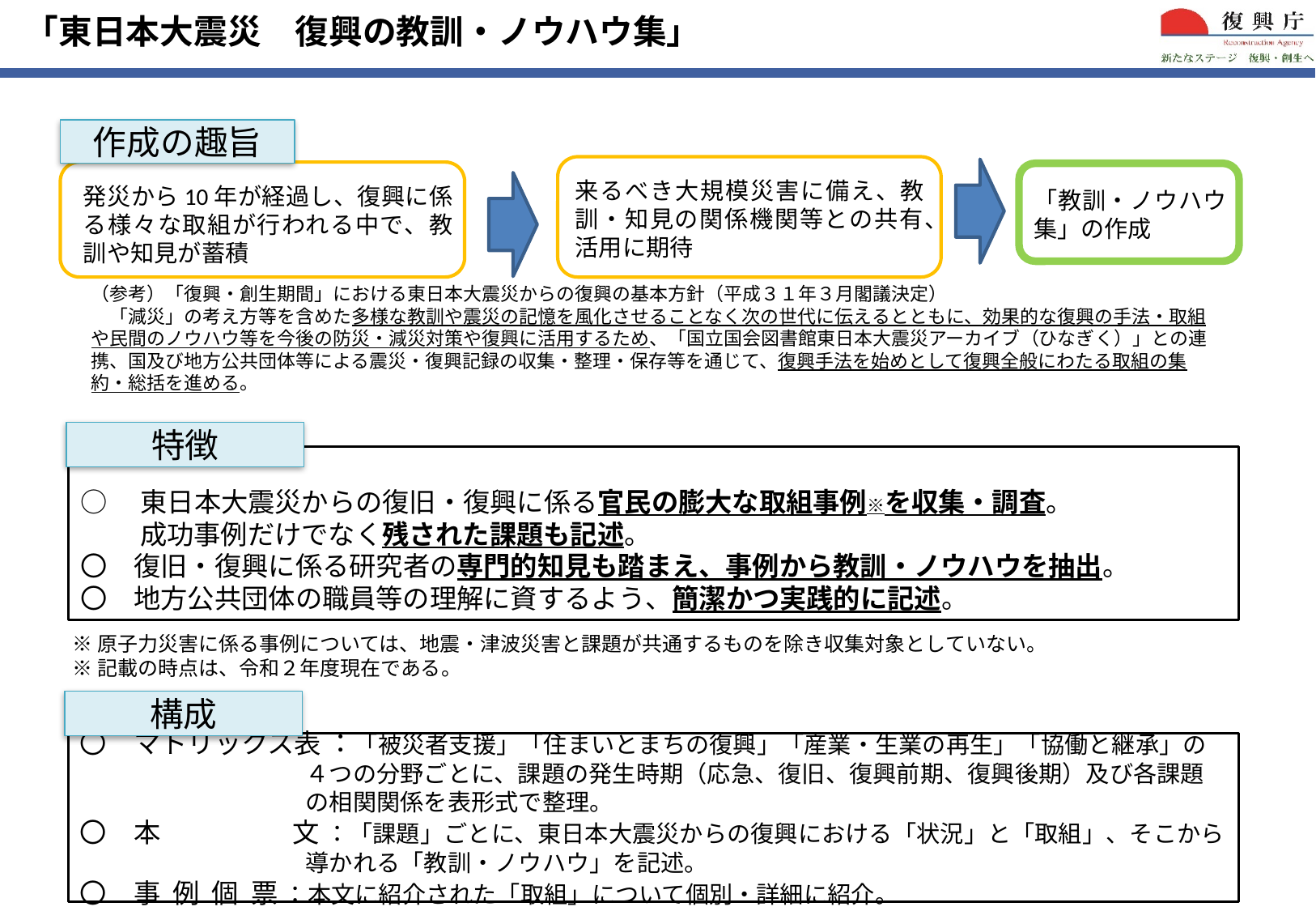

「東日本大震災　復興の教訓・ノウハウ集」
作成の趣旨

来るべき大規模災害に備え、教訓・知見の関係機関等との共有、活用に期待

発災から10年が経過し、復興に係る様々な取組が行われる中で、教訓や知見が蓄積
「教訓・ノウハウ集」の作成

（参考）「復興・創生期間」における東日本大震災からの復興の基本方針（平成３１年３月閣議決定）
　「減災」の考え方等を含めた多様な教訓や震災の記憶を風化させることなく次の世代に伝えるとともに、効果的な復興の手法・取組や民間のノウハウ等を今後の防災・減災対策や復興に活用するため、「国立国会図書館東日本大震災アーカイブ（ひなぎく）」との連携、国及び地方公共団体等による震災・復興記録の収集・整理・保存等を通じて、復興手法を始めとして復興全般にわたる取組の集約・総括を進める。
特徴

○　東日本大震災からの復旧・復興に係る官民の膨大な取組事例※を収集・調査。
　 　成功事例だけでなく残された課題も記述。
〇　復旧・復興に係る研究者の専門的知見も踏まえ、事例から教訓・ノウハウを抽出。
〇　地方公共団体の職員等の理解に資するよう、簡潔かつ実践的に記述。
※原子力災害に係る事例については、地震・津波災害と課題が共通するものを除き収集対象としていない。
※記載の時点は、令和２年度現在である。
構成
〇　マトリックス表 ：「被災者支援」「住まいとまちの復興」「産業・生業の再生」「協働と継承」の４つの分野ごとに、課題の発生時期（応急、復旧、復興前期、復興後期）及び各課題の相関関係を表形式で整理。
〇　本　　　  　  文 ：「課題」ごとに、東日本大震災からの復興における「状況」と「取組」、そこから導かれる「教訓・ノウハウ」を記述。
〇　事  例  個  票 ：本文に紹介された「取組」について個別・詳細に紹介。